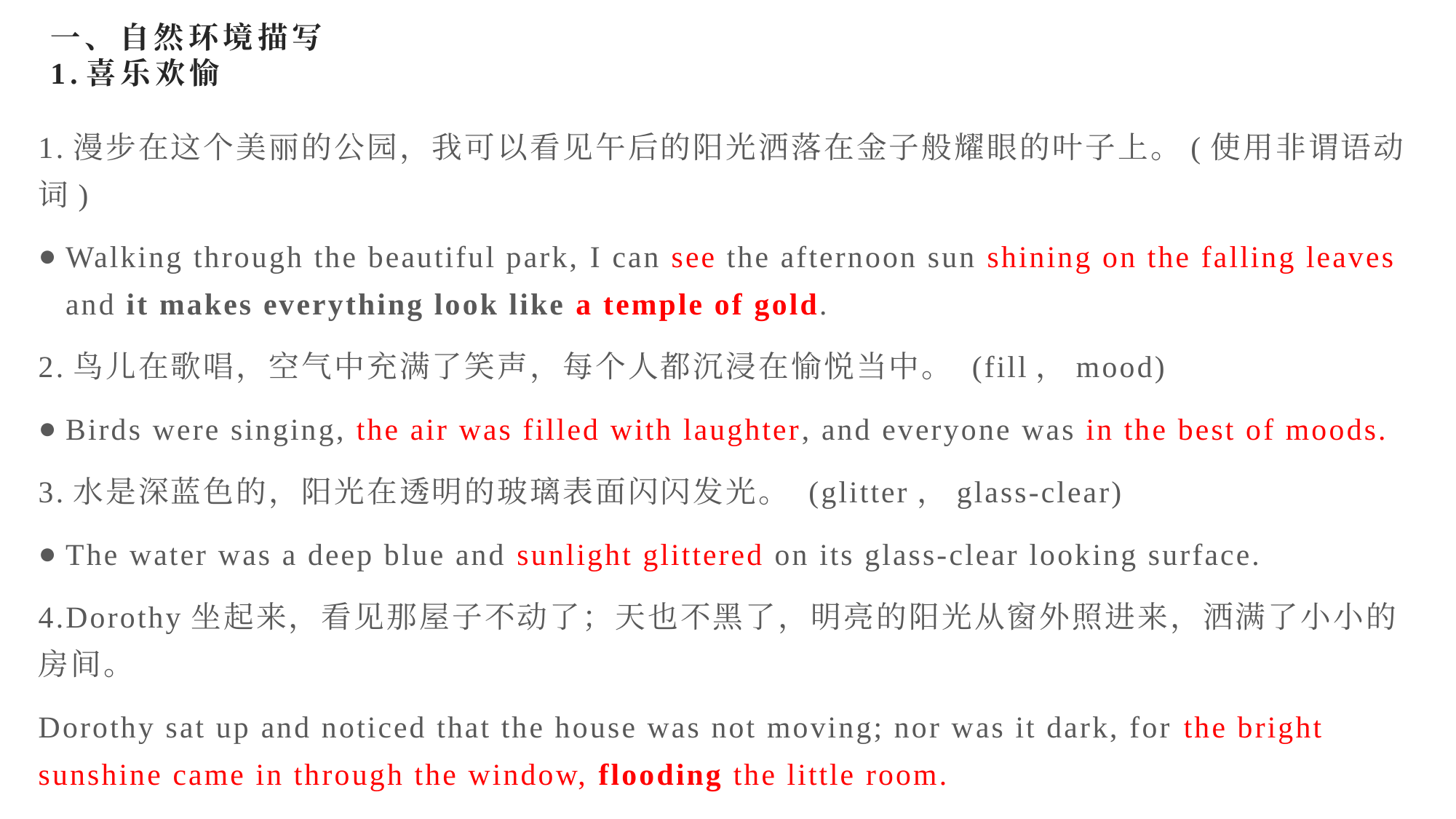

# 一、自然环境描写 1.喜乐欢愉
1.漫步在这个美丽的公园，我可以看见午后的阳光洒落在金子般耀眼的叶子上。(使用非谓语动词)
Walking through the beautiful park, I can see the afternoon sun shining on the falling leaves and it makes everything look like a temple of gold.
2.鸟儿在歌唱，空气中充满了笑声，每个人都沉浸在愉悦当中。 (fill，mood)
Birds were singing, the air was filled with laughter, and everyone was in the best of moods.
3.水是深蓝色的，阳光在透明的玻璃表面闪闪发光。 (glitter，glass-clear)
The water was a deep blue and sunlight glittered on its glass-clear looking surface.
4.Dorothy坐起来，看见那屋子不动了；天也不黑了，明亮的阳光从窗外照进来，洒满了小小的房间。
Dorothy sat up and noticed that the house was not moving; nor was it dark, for the bright sunshine came in through the window, flooding the little room.